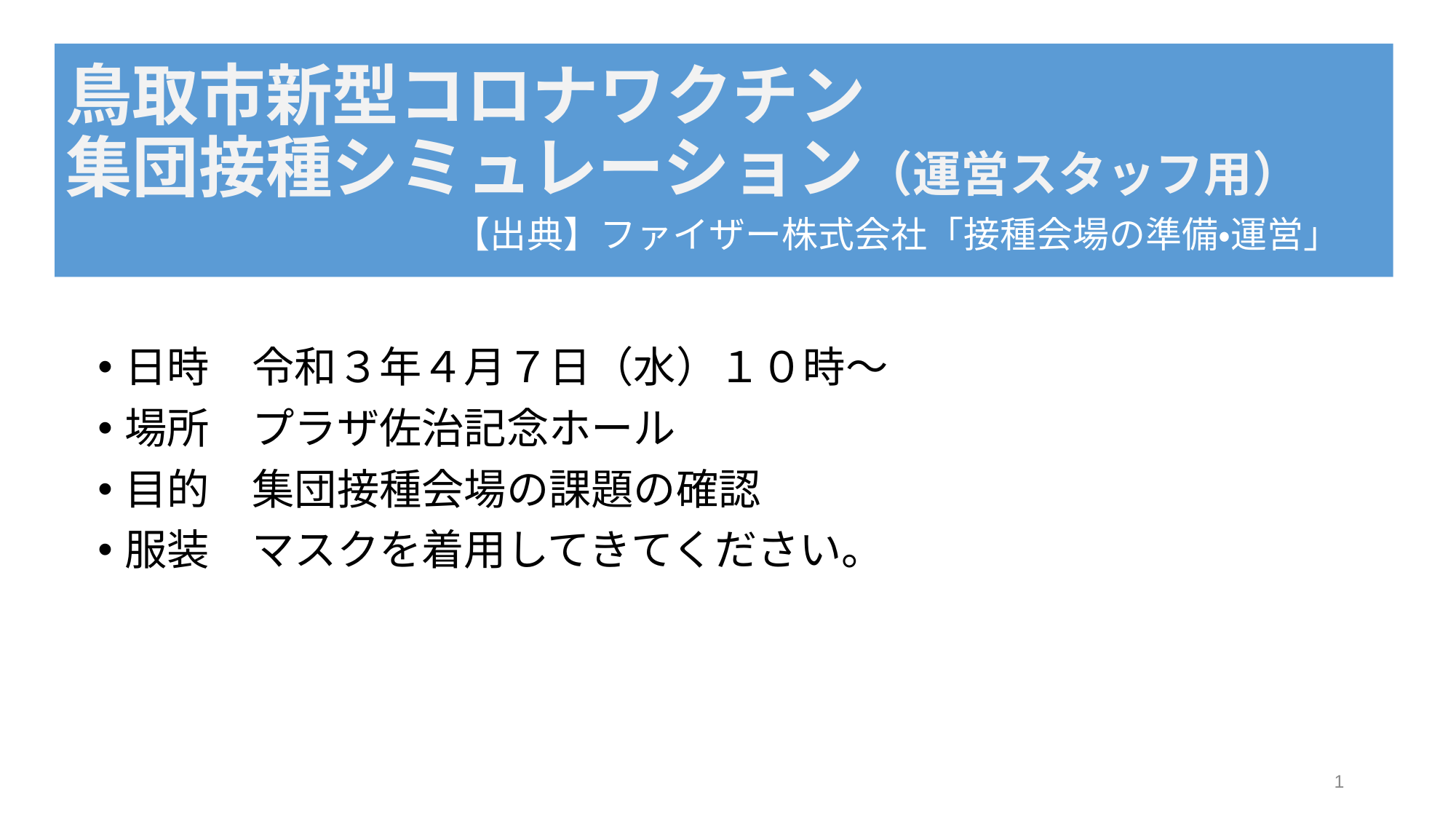

# 鳥取市新型コロナワクチン　 集団接種シミュレーション（運営スタッフ用） 　　　　　　　　【出典】ファイザー株式会社「接種会場の準備・運営」
日時　令和３年４月７日（水）１０時～
場所　プラザ佐治記念ホール
目的　集団接種会場の課題の確認
服装　マスクを着用してきてください。
1